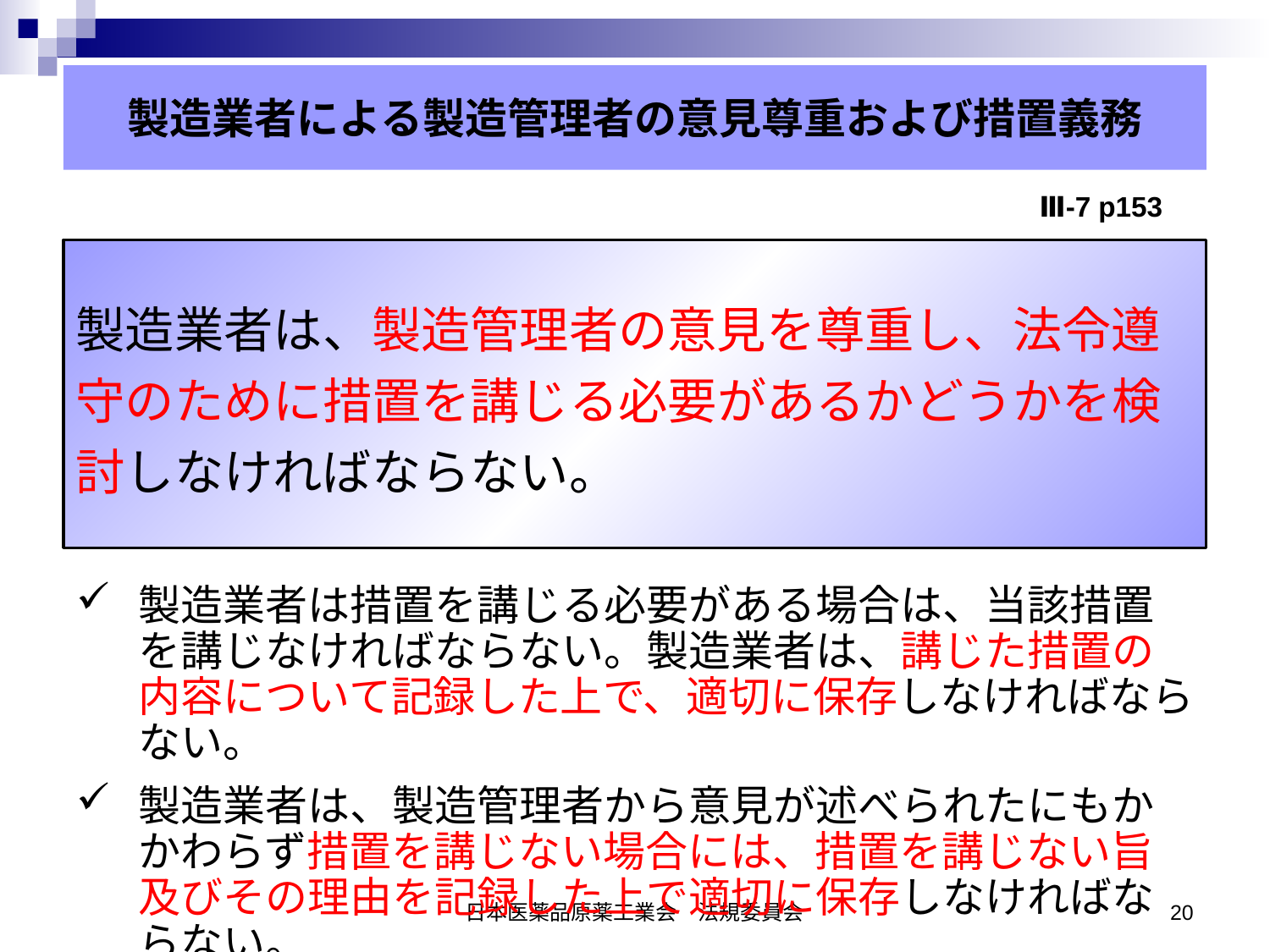

製造業者による製造管理者の意見尊重および措置義務
Ⅲ-7 p153
製造業者は、製造管理者の意見を尊重し、法令遵守のために措置を講じる必要があるかどうかを検討しなければならない。
製造業者は措置を講じる必要がある場合は、当該措置を講じなければならない。製造業者は、講じた措置の内容について記録した上で、適切に保存しなければならない。
製造業者は、製造管理者から意見が述べられたにもかかわらず措置を講じない場合には、措置を講じない旨及びその理由を記録した上で適切に保存しなければならない。
日本医薬品原薬工業会　法規委員会
20